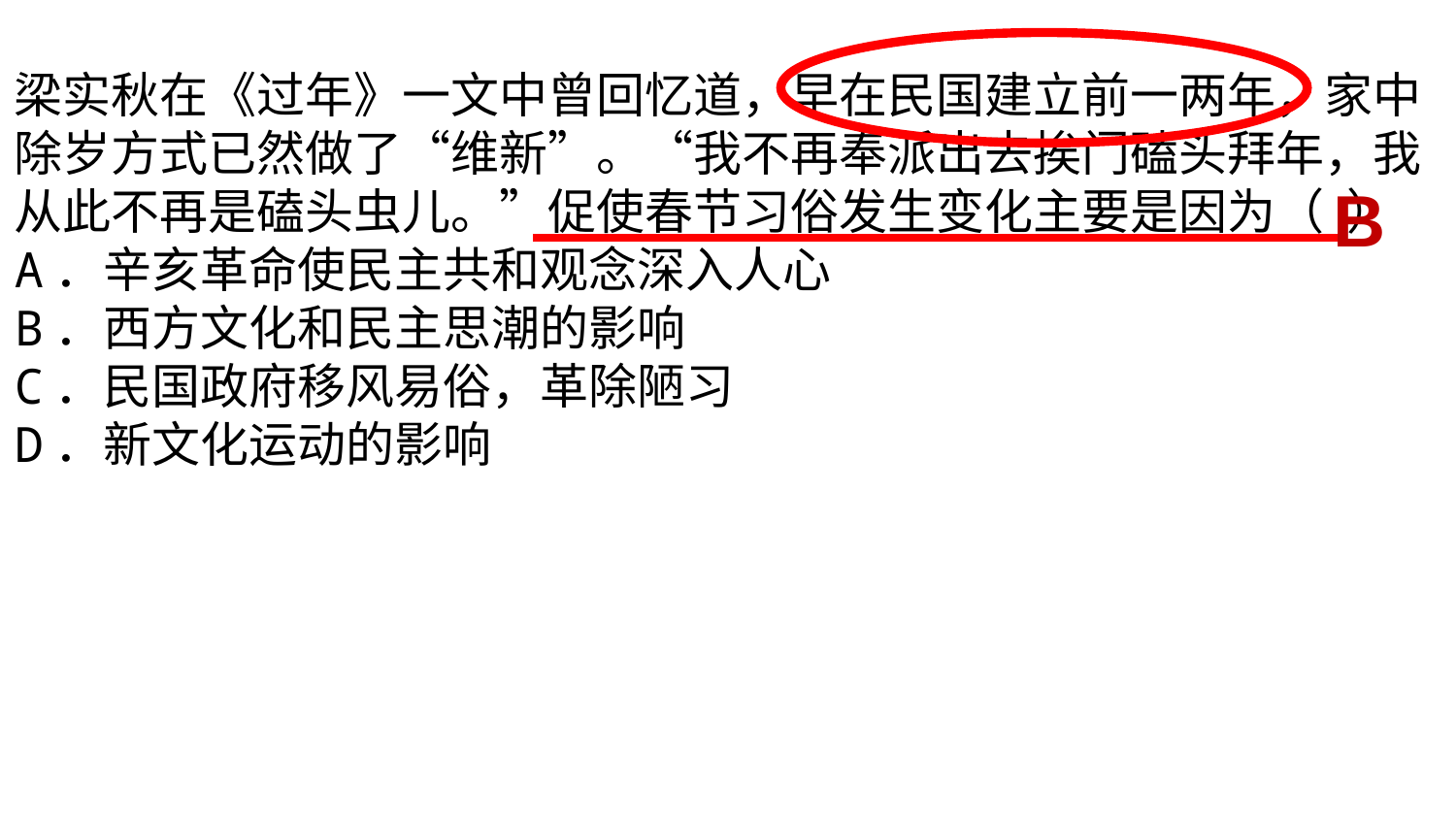

梁实秋在《过年》一文中曾回忆道，早在民国建立前一两年，家中除岁方式已然做了“维新”。“我不再奉派出去挨门磕头拜年，我从此不再是磕头虫儿。”促使春节习俗发生变化主要是因为（  ）
A．辛亥革命使民主共和观念深入人心
B．西方文化和民主思潮的影响
C．民国政府移风易俗，革除陋习
D．新文化运动的影响
B